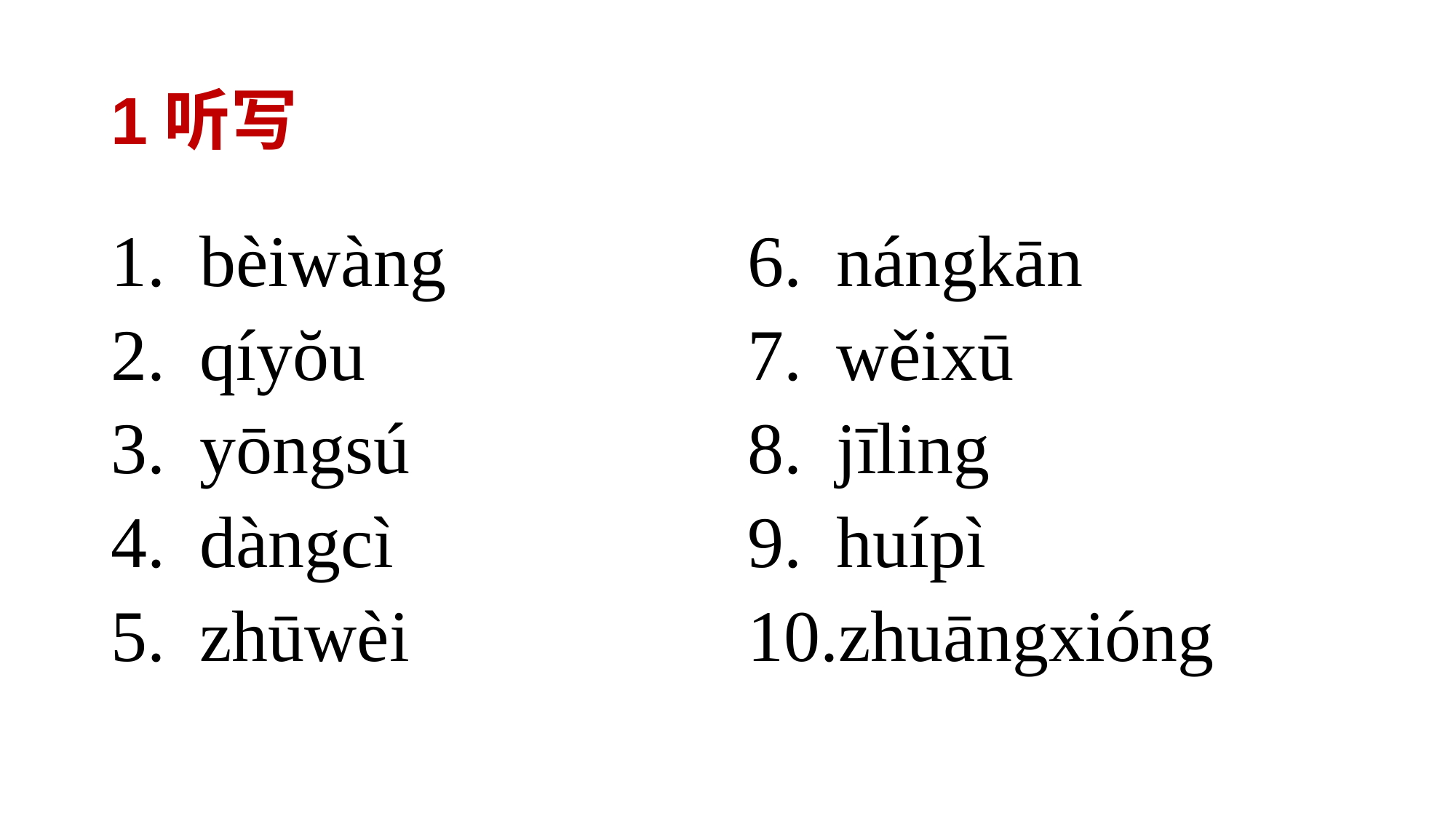

# 1听写
bèiwàng
qíyŏu
yōngsú
dàngcì
zhūwèi
nángkān
wěixū
jīling
huípì
zhuāngxióng